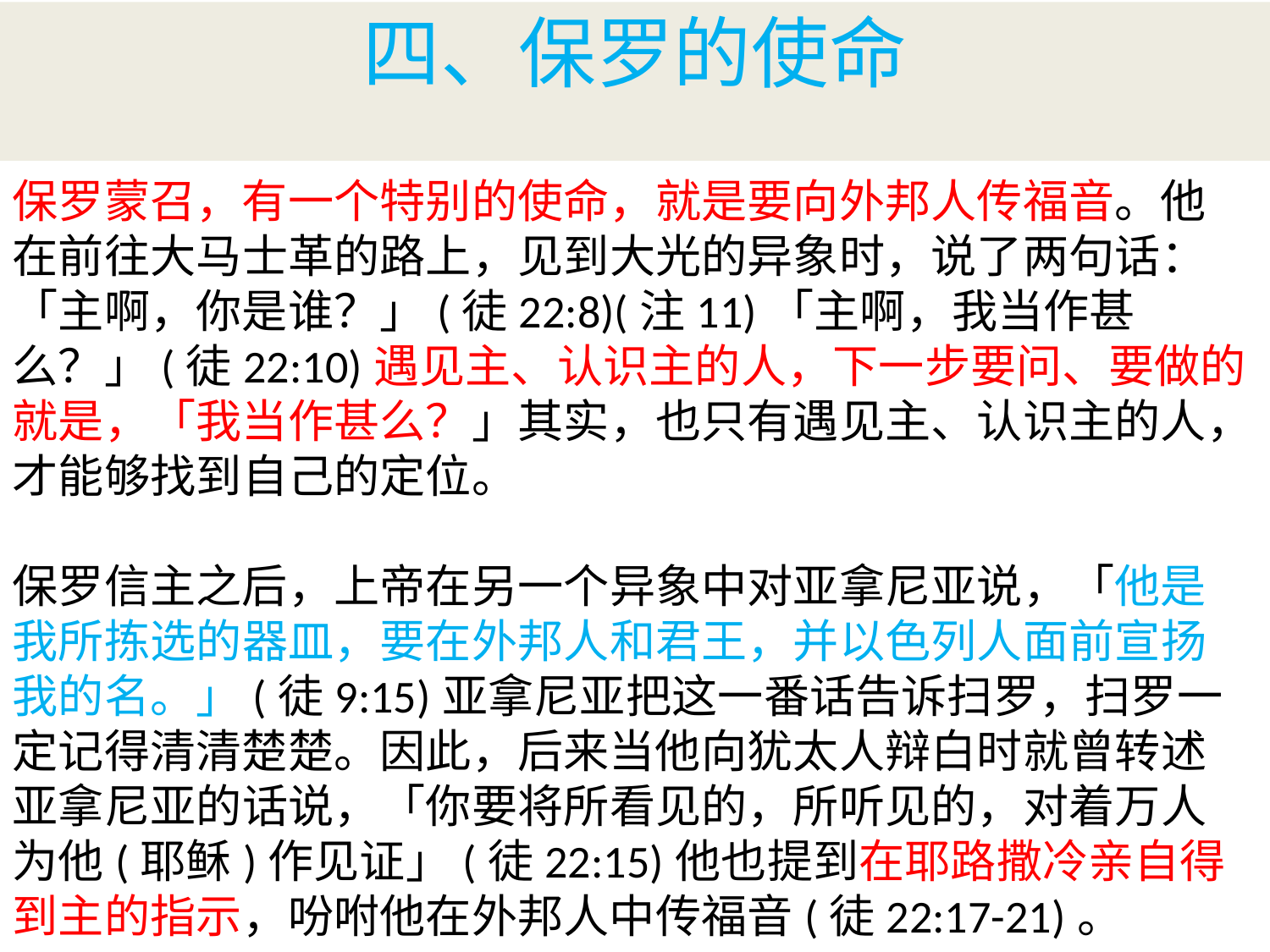

# 四、保罗的使命
保罗蒙召，有一个特别的使命，就是要向外邦人传福音。他在前往大马士革的路上，见到大光的异象时，说了两句话：「主啊，你是谁？」(徒22:8)(注11)「主啊，我当作甚么？」(徒22:10)遇见主、认识主的人，下一步要问、要做的就是，「我当作甚么？」其实，也只有遇见主、认识主的人，才能够找到自己的定位。

保罗信主之后，上帝在另一个异象中对亚拿尼亚说，「他是我所拣选的器皿，要在外邦人和君王，并以色列人面前宣扬我的名。」(徒9:15)亚拿尼亚把这一番话告诉扫罗，扫罗一定记得清清楚楚。因此，后来当他向犹太人辩白时就曾转述亚拿尼亚的话说，「你要将所看见的，所听见的，对着万人为他(耶稣)作见证」(徒22:15)他也提到在耶路撒冷亲自得到主的指示，吩咐他在外邦人中传福音(徒22:17-21)。